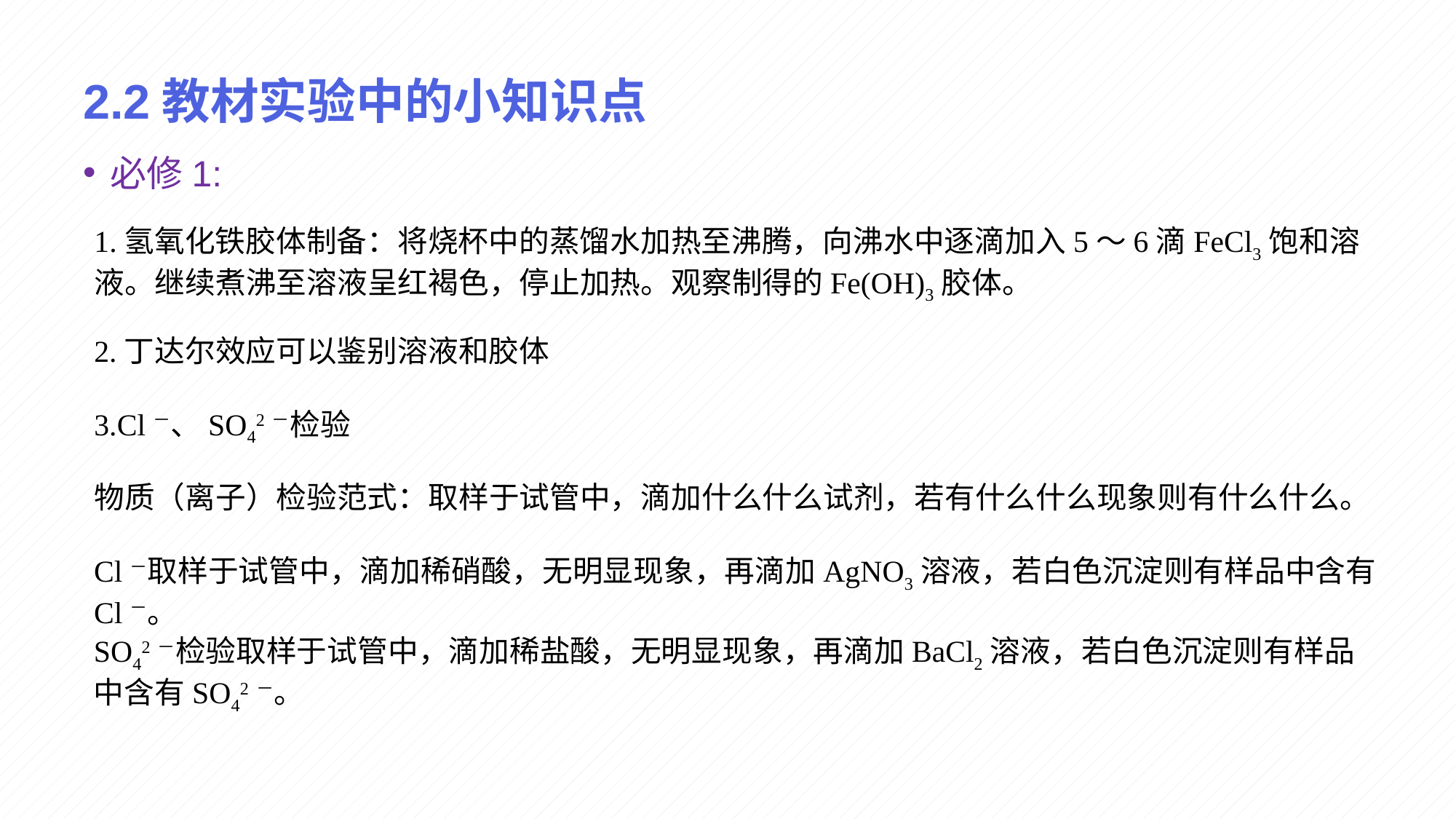

# 2.2教材实验中的小知识点
必修1:
1.氢氧化铁胶体制备：将烧杯中的蒸馏水加热至沸腾，向沸水中逐滴加入5〜6滴FeCl3饱和溶液。继续煮沸至溶液呈红褐色，停止加热。观察制得的Fe(OH)3胶体。
2.丁达尔效应可以鉴别溶液和胶体
3.Cl－、SO42－检验
物质（离子）检验范式：取样于试管中，滴加什么什么试剂，若有什么什么现象则有什么什么。
Cl－取样于试管中，滴加稀硝酸，无明显现象，再滴加AgNO3溶液，若白色沉淀则有样品中含有Cl－。

SO42－检验取样于试管中，滴加稀盐酸，无明显现象，再滴加BaCl2溶液，若白色沉淀则有样品中含有SO42－。